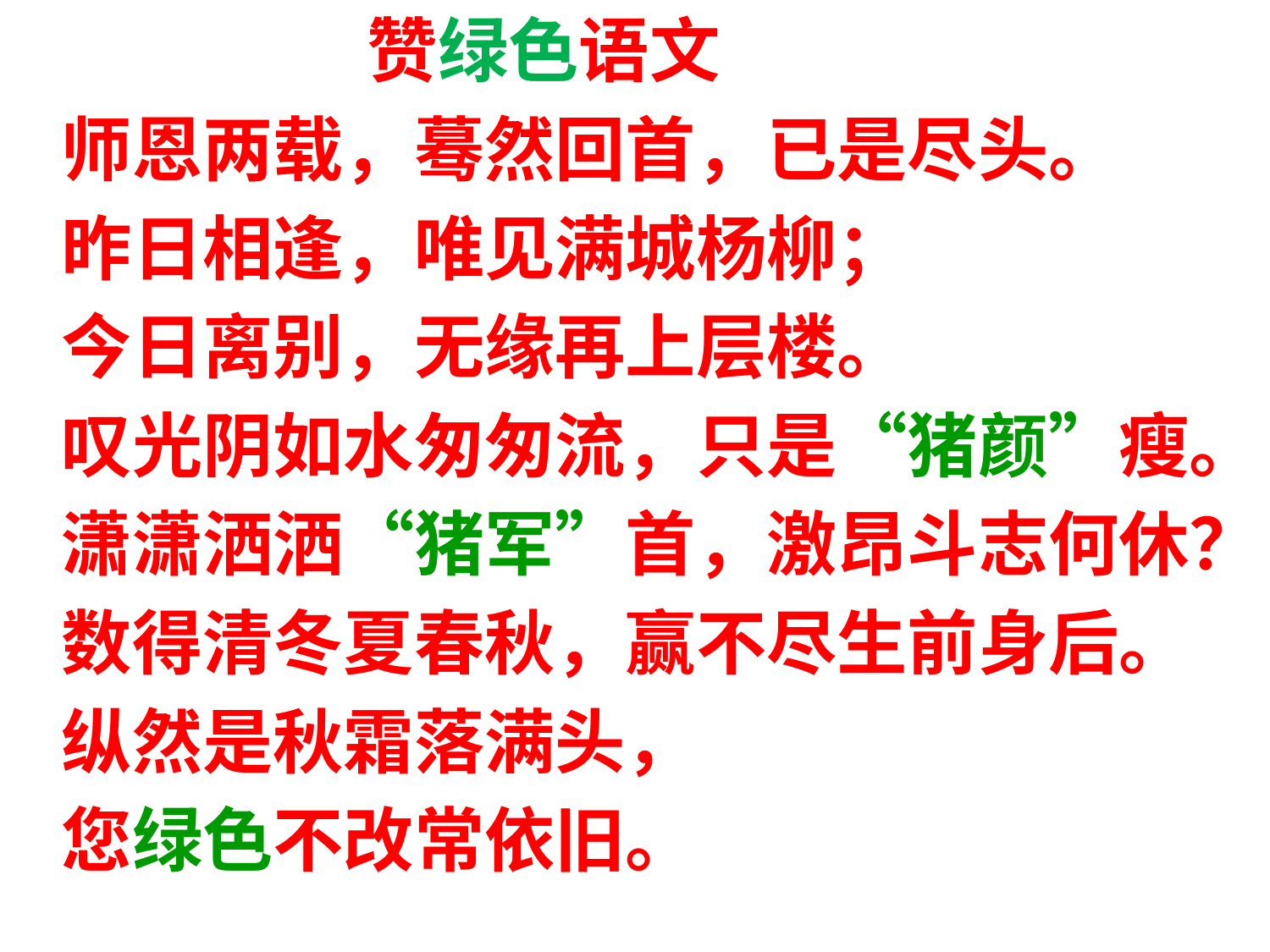

赞绿色语文
  师恩两载，蓦然回首，已是尽头。
  昨日相逢，唯见满城杨柳；
  今日离别，无缘再上层楼。
  叹光阴如水匆匆流，只是“猪颜”瘦。
  潇潇洒洒“猪军”首，激昂斗志何休？
  数得清冬夏春秋，赢不尽生前身后。
  纵然是秋霜落满头，
  您绿色不改常依旧。